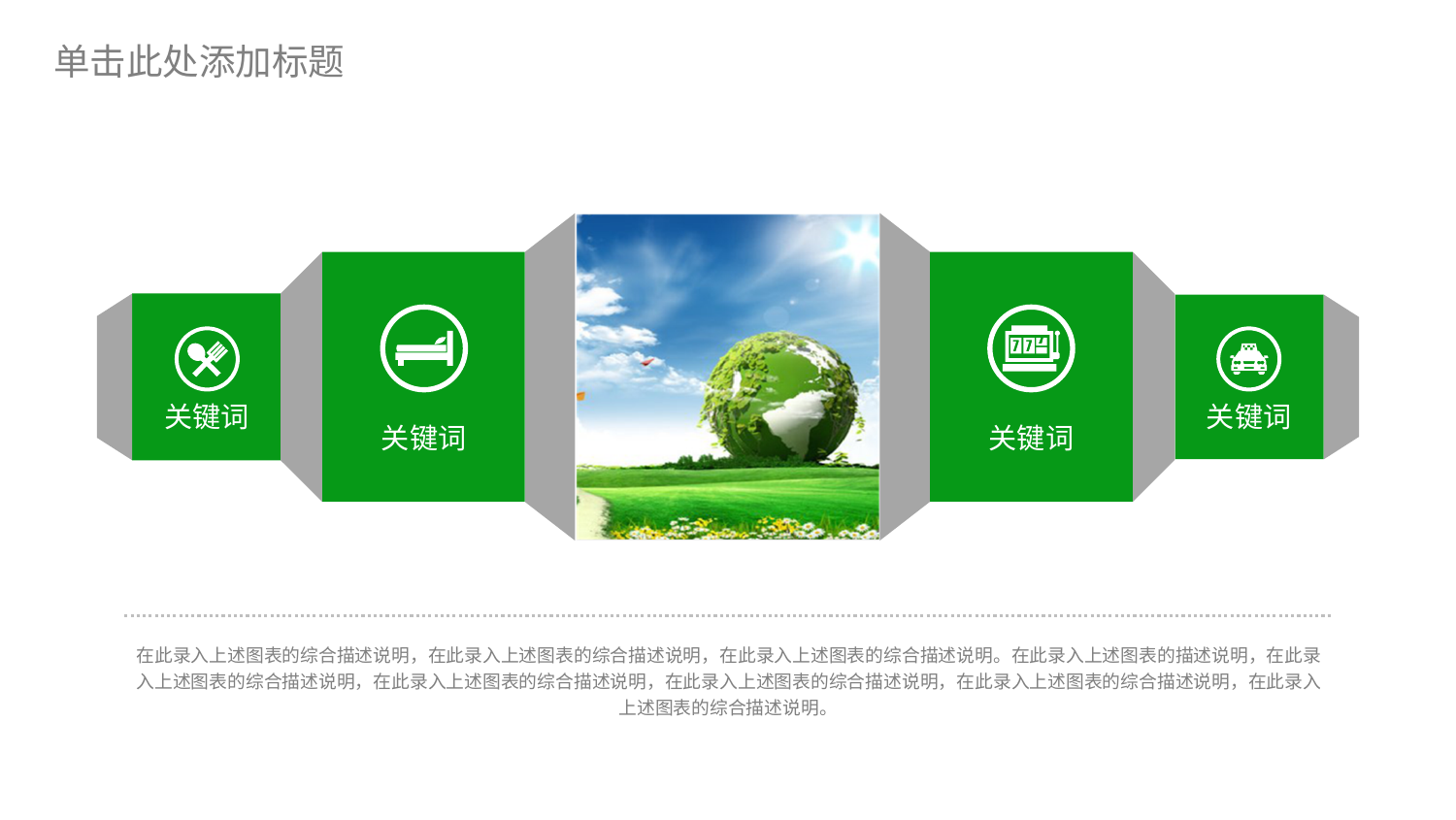

关键词
关键词
关键词
关键词
在此录入上述图表的综合描述说明，在此录入上述图表的综合描述说明，在此录入上述图表的综合描述说明。在此录入上述图表的描述说明，在此录入上述图表的综合描述说明，在此录入上述图表的综合描述说明，在此录入上述图表的综合描述说明，在此录入上述图表的综合描述说明，在此录入上述图表的综合描述说明。